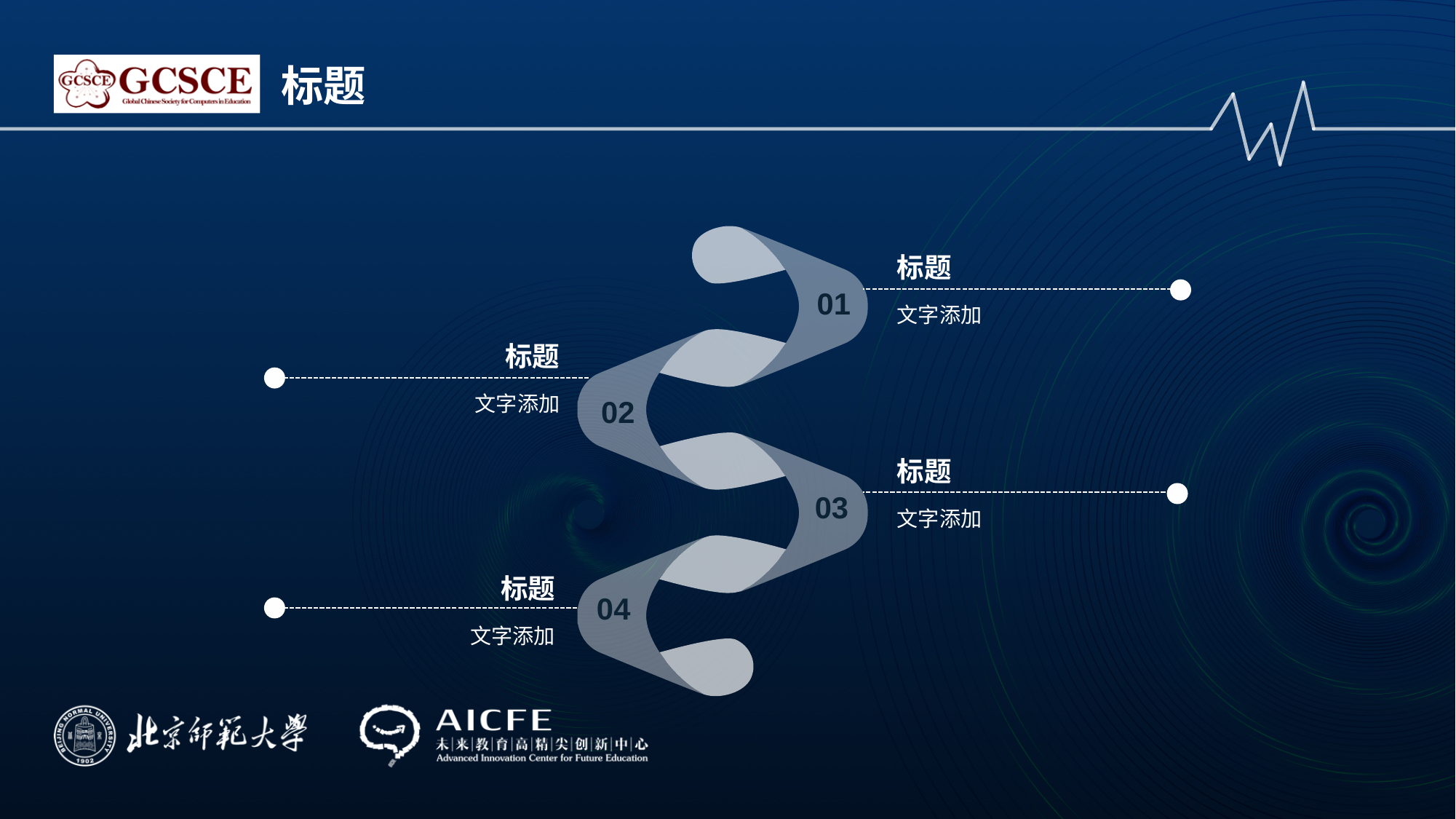

标题

01

02

03

04

标题
文字添加
标题
文字添加
标题
文字添加
标题
文字添加